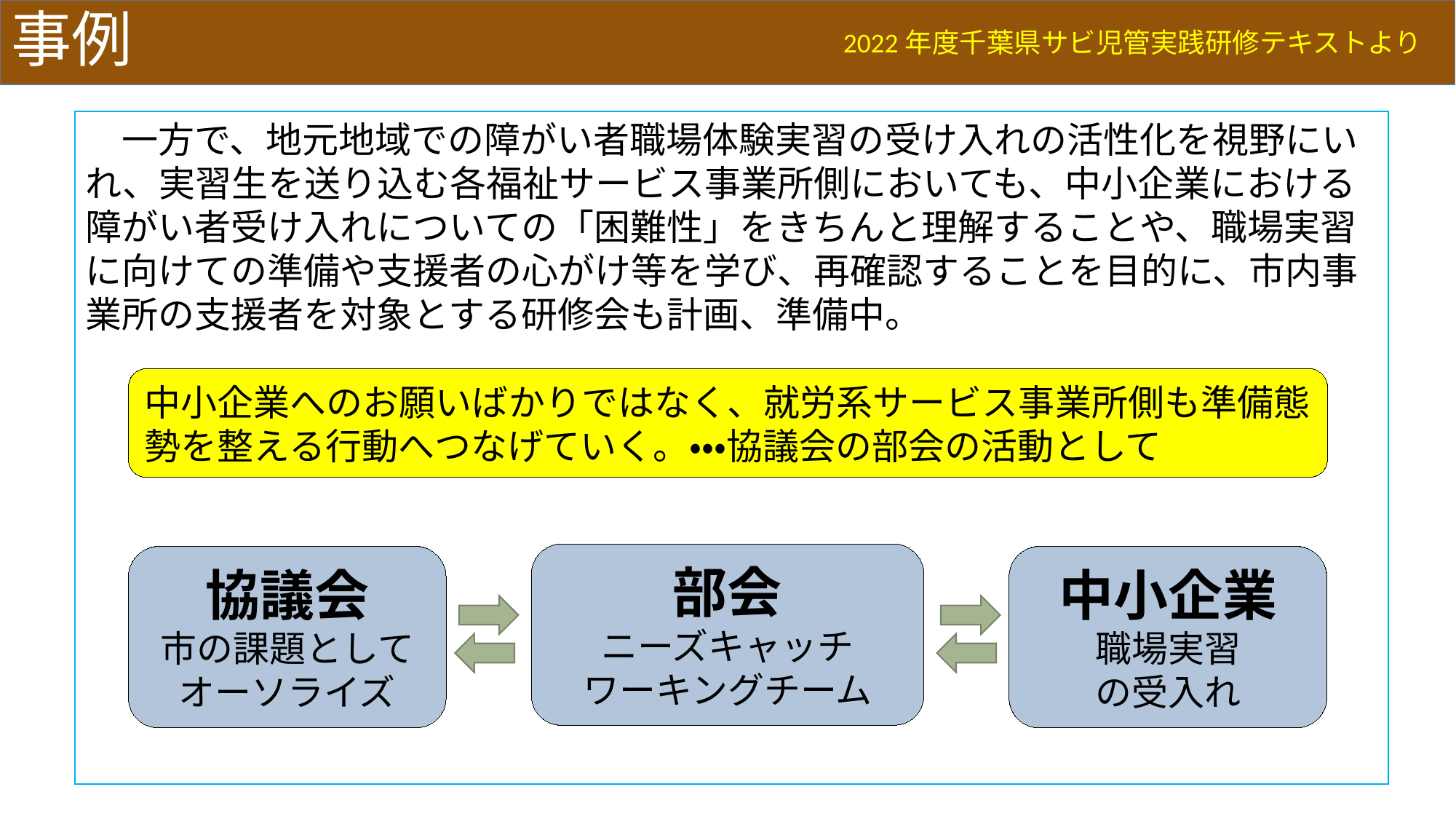

# 事例
2022年度千葉県サビ児管実践研修テキストより
　一方で、地元地域での障がい者職場体験実習の受け入れの活性化を視野にいれ、実習生を送り込む各福祉サービス事業所側においても、中小企業における障がい者受け入れについての「困難性」をきちんと理解することや、職場実習に向けての準備や支援者の心がけ等を学び、再確認することを目的に、市内事業所の支援者を対象とする研修会も計画、準備中。

中小企業へのお願いばかりではなく、就労系サービス事業所側も準備態勢を整える行動へつなげていく。・・・協議会の部会の活動として
部会
ニーズキャッチ
ワーキングチーム
協議会
市の課題としてオーソライズ
中小企業
職場実習
の受入れ